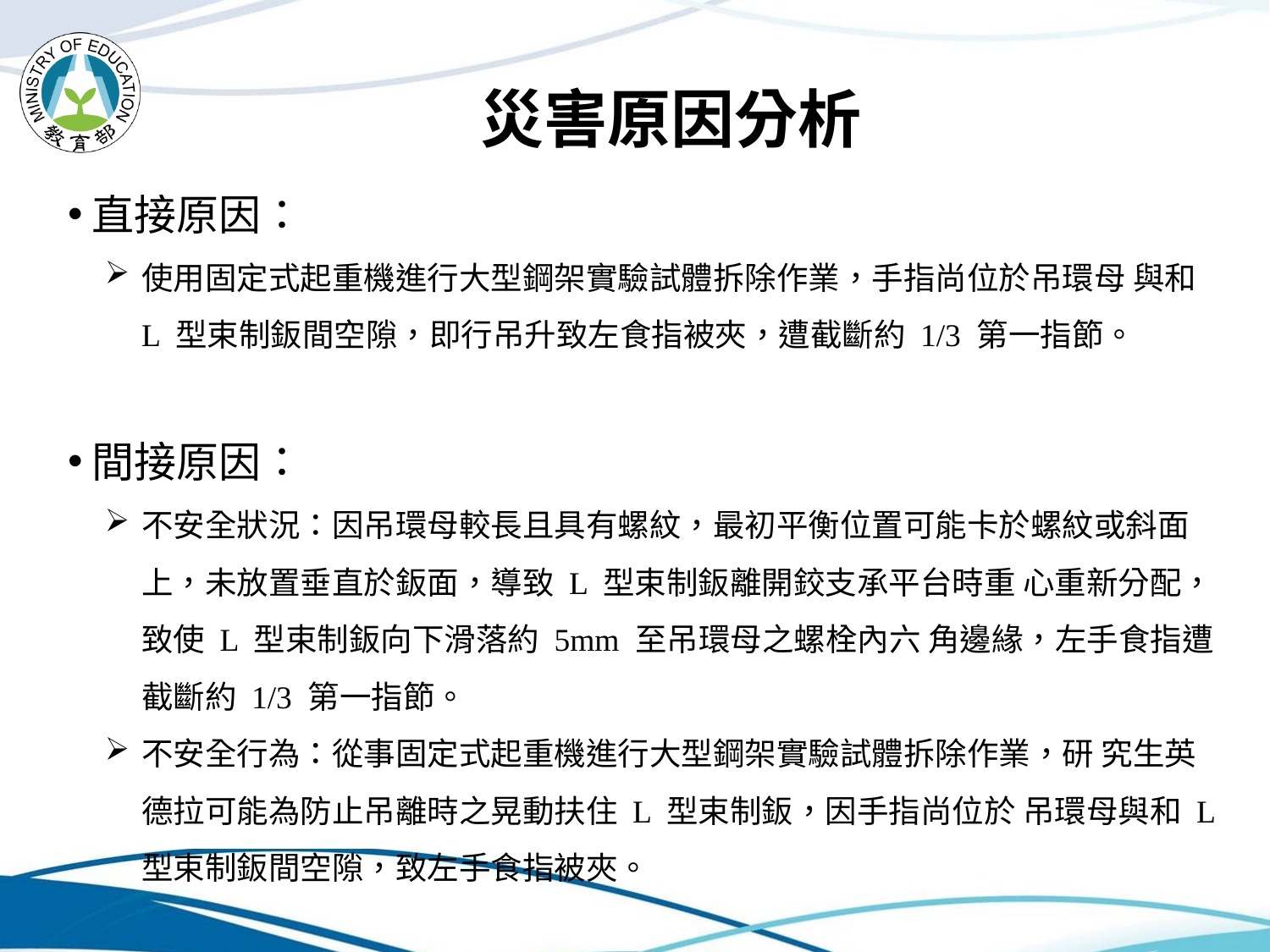

# 災害原因分析
直接原因：
使用固定式起重機進行大型鋼架實驗試體拆除作業，手指尚位於吊環母 與和 L 型束制鈑間空隙，即行吊升致左食指被夾，遭截斷約 1/3 第一指節。

間接原因：
不安全狀況：因吊環母較長且具有螺紋，最初平衡位置可能卡於螺紋或斜面上，未放置垂直於鈑面，導致 L 型束制鈑離開鉸支承平台時重 心重新分配，致使 L 型束制鈑向下滑落約 5mm 至吊環母之螺栓內六 角邊緣，左手食指遭截斷約 1/3 第一指節。
不安全行為：從事固定式起重機進行大型鋼架實驗試體拆除作業，研 究生英德拉可能為防止吊離時之晃動扶住 L 型束制鈑，因手指尚位於 吊環母與和 L 型束制鈑間空隙，致左手食指被夾。